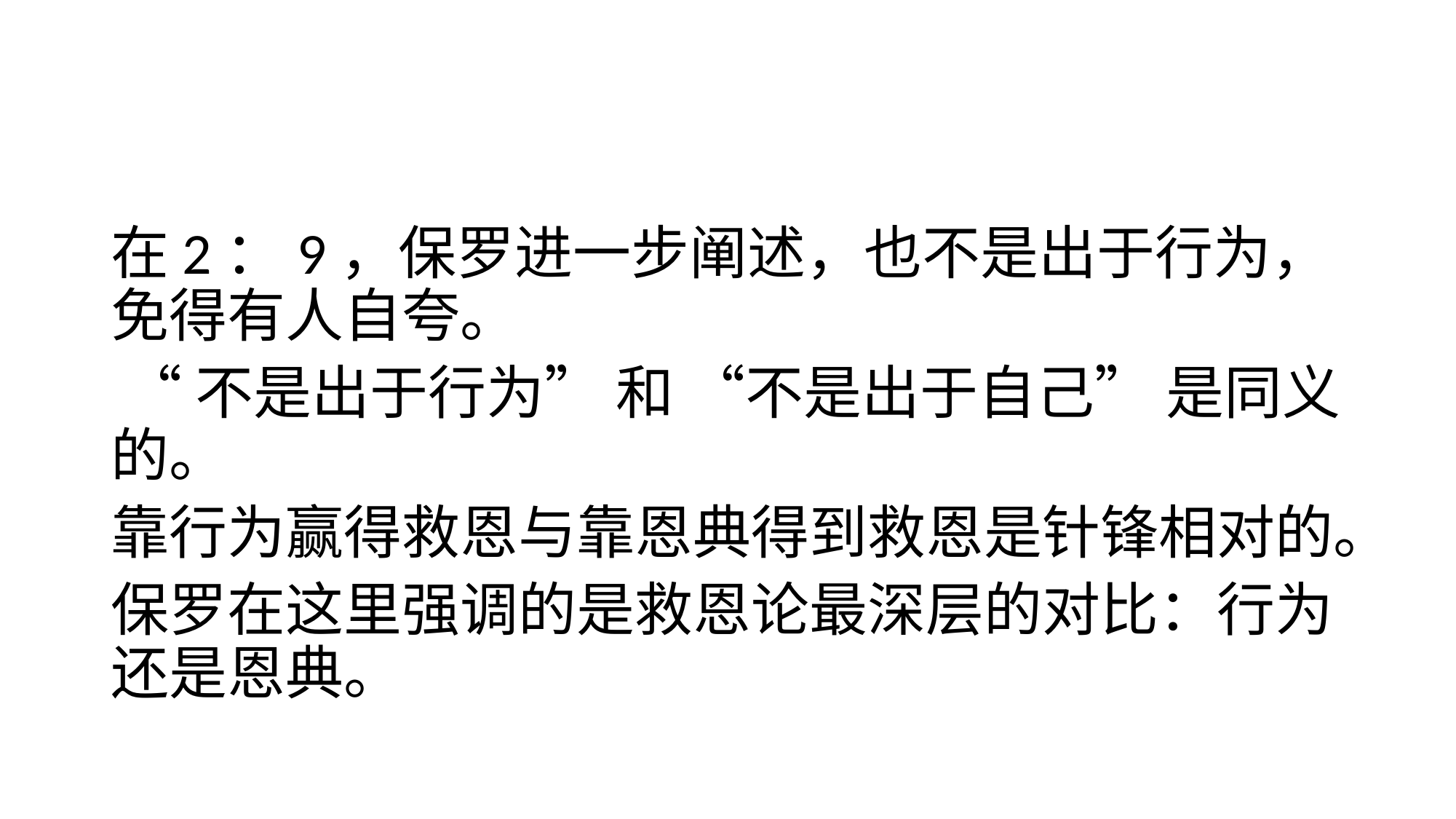

#
在2：9，保罗进一步阐述，也不是出于行为，免得有人自夸。
 “不是出于行为” 和 “不是出于自己” 是同义的。
靠行为赢得救恩与靠恩典得到救恩是针锋相对的。
保罗在这里强调的是救恩论最深层的对比：行为还是恩典。